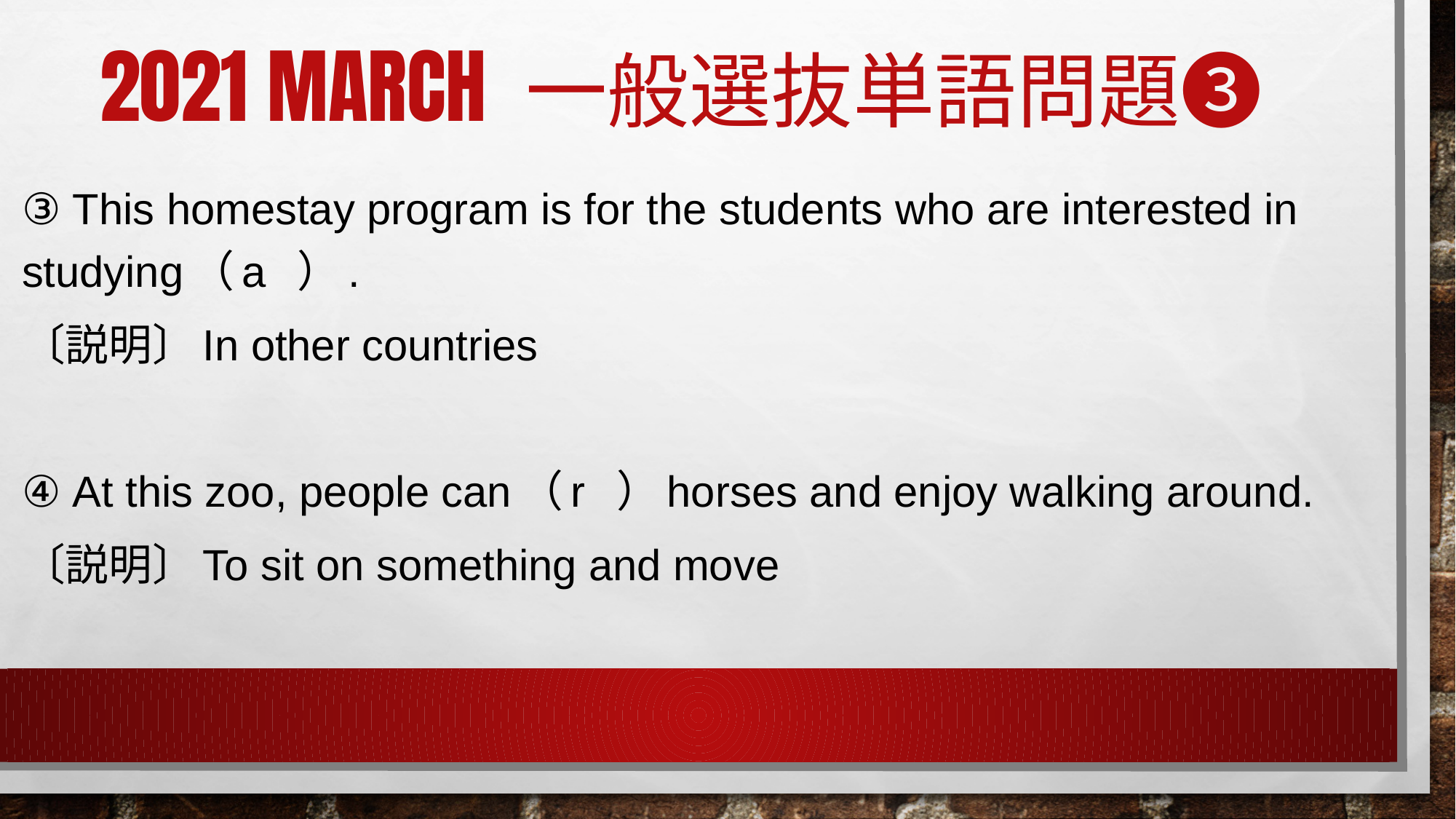

# 2021 March 一般選抜単語問題❸
③ This homestay program is for the students who are interested in studying（a  ）.
〔説明〕In other countries

④ At this zoo, people can（r  ）horses and enjoy walking around.
〔説明〕To sit on something and move